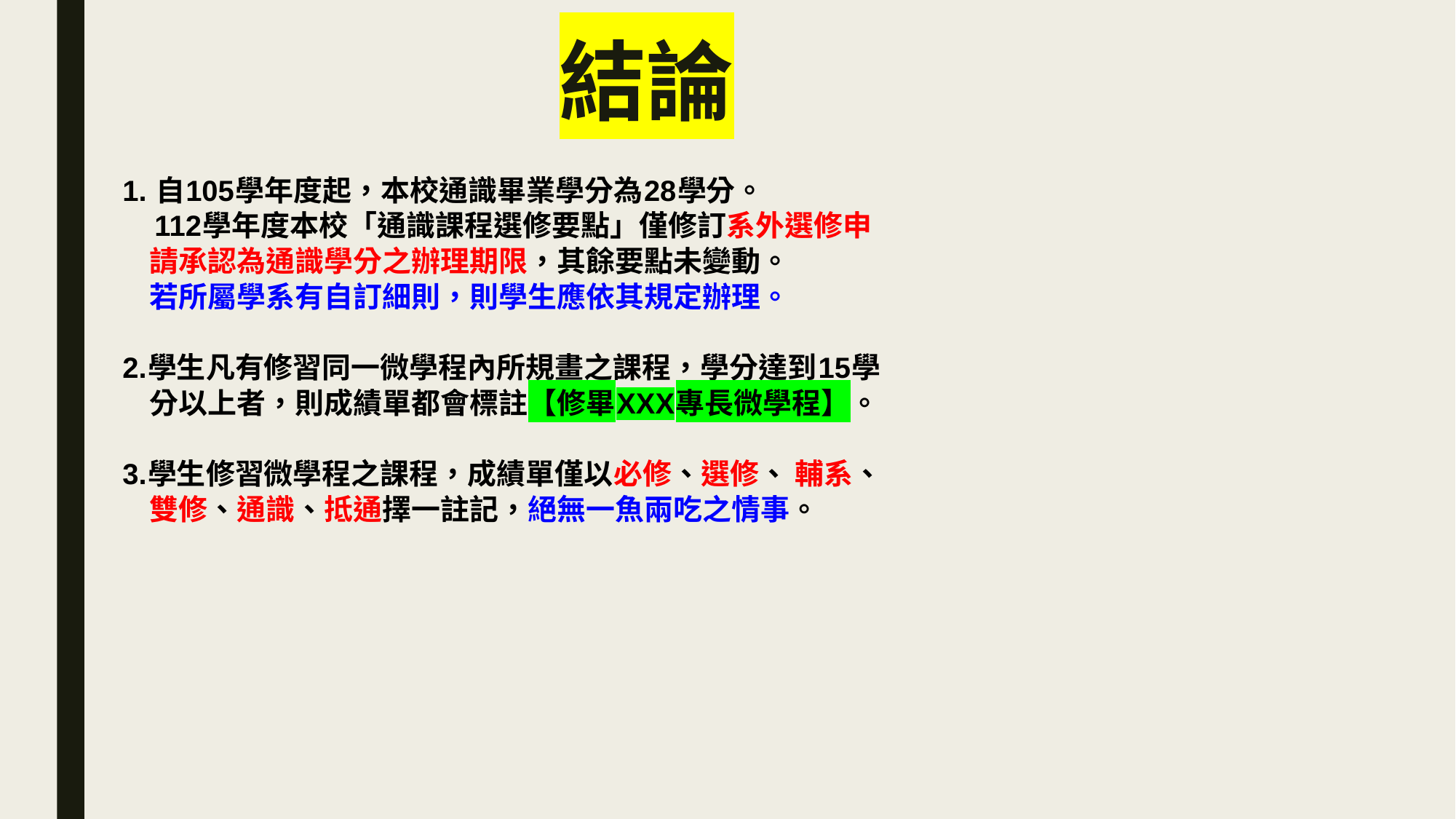

# 結論

1. 自105學年度起，本校通識畢業學分為28學分。
    112學年度本校「通識課程選修要點」僅修訂系外選修申
    請承認為通識學分之辦理期限，其餘要點未變動。
    若所屬學系有自訂細則，則學生應依其規定辦理。

2.學生凡有修習同一微學程內所規畫之課程，學分達到15學
    分以上者，則成績單都會標註【修畢XXX專長微學程】。

3.學生修習微學程之課程，成績單僅以必修、選修、 輔系、
    雙修、通識、抵通擇一註記，絕無一魚兩吃之情事。